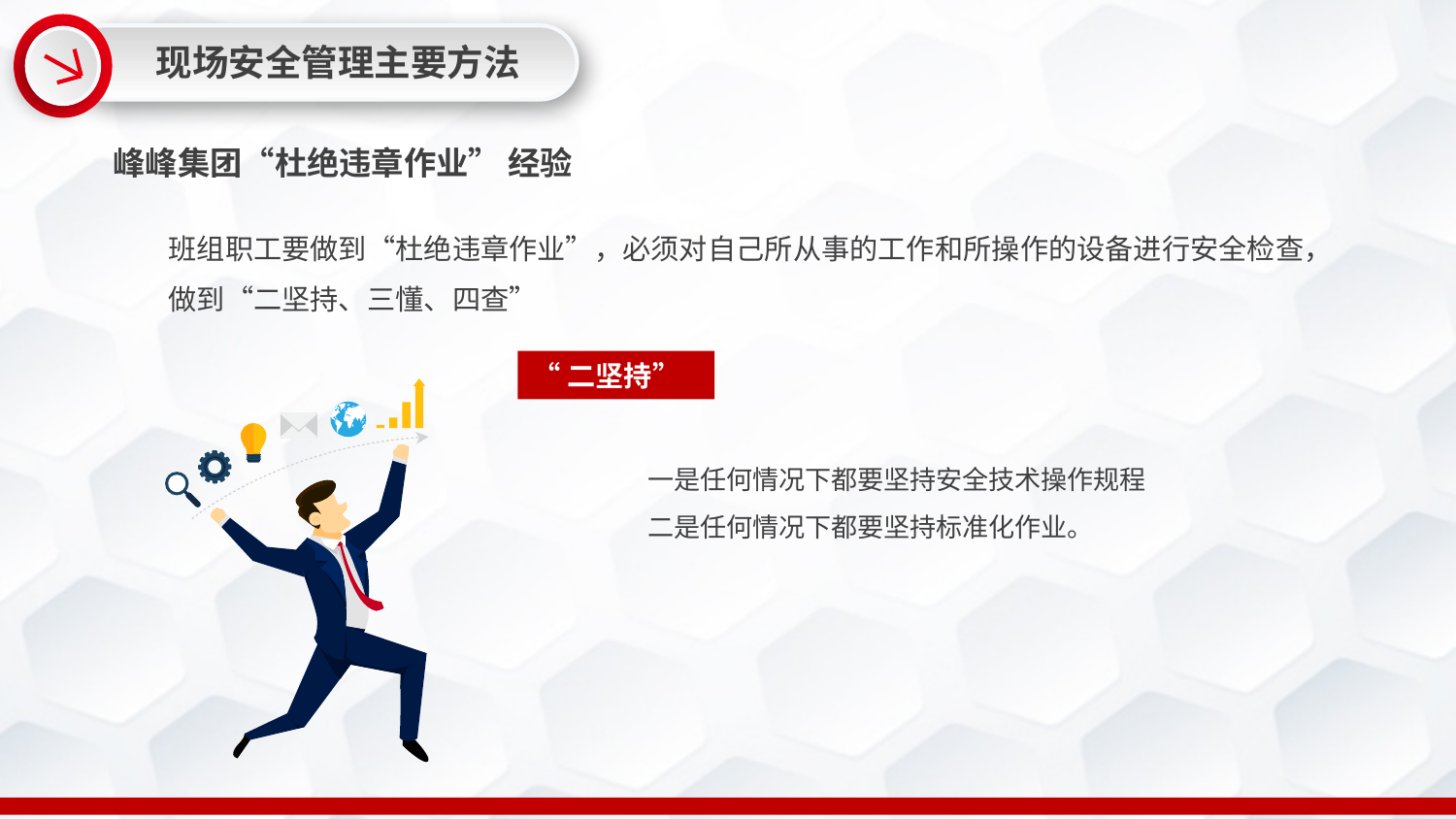

现场安全管理主要方法
峰峰集团“杜绝违章作业” 经验
班组职工要做到“杜绝违章作业”，必须对自己所从事的工作和所操作的设备进行安全检查，做到“二坚持、三懂、四查”
“二坚持”

一是任何情况下都要坚持安全技术操作规程
二是任何情况下都要坚持标准化作业。